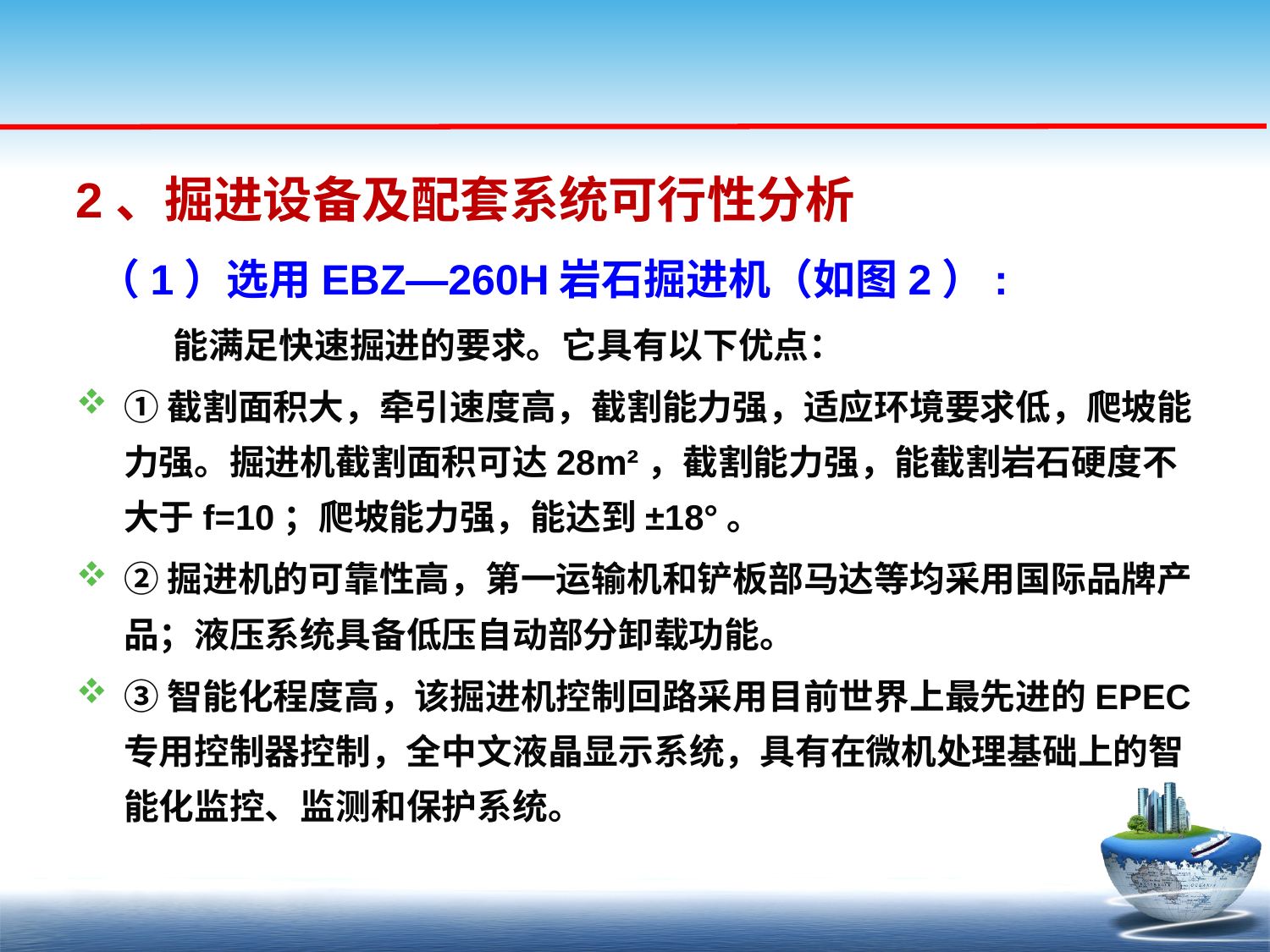

2、掘进设备及配套系统可行性分析
  （1）选用EBZ—260H岩石掘进机（如图2）:
           能满足快速掘进的要求。它具有以下优点：
①截割面积大，牵引速度高，截割能力强，适应环境要求低，爬坡能力强。掘进机截割面积可达28m²，截割能力强，能截割岩石硬度不大于f=10；爬坡能力强，能达到±18°。
②掘进机的可靠性高，第一运输机和铲板部马达等均采用国际品牌产品；液压系统具备低压自动部分卸载功能。
③智能化程度高，该掘进机控制回路采用目前世界上最先进的EPEC专用控制器控制，全中文液晶显示系统，具有在微机处理基础上的智能化监控、监测和保护系统。